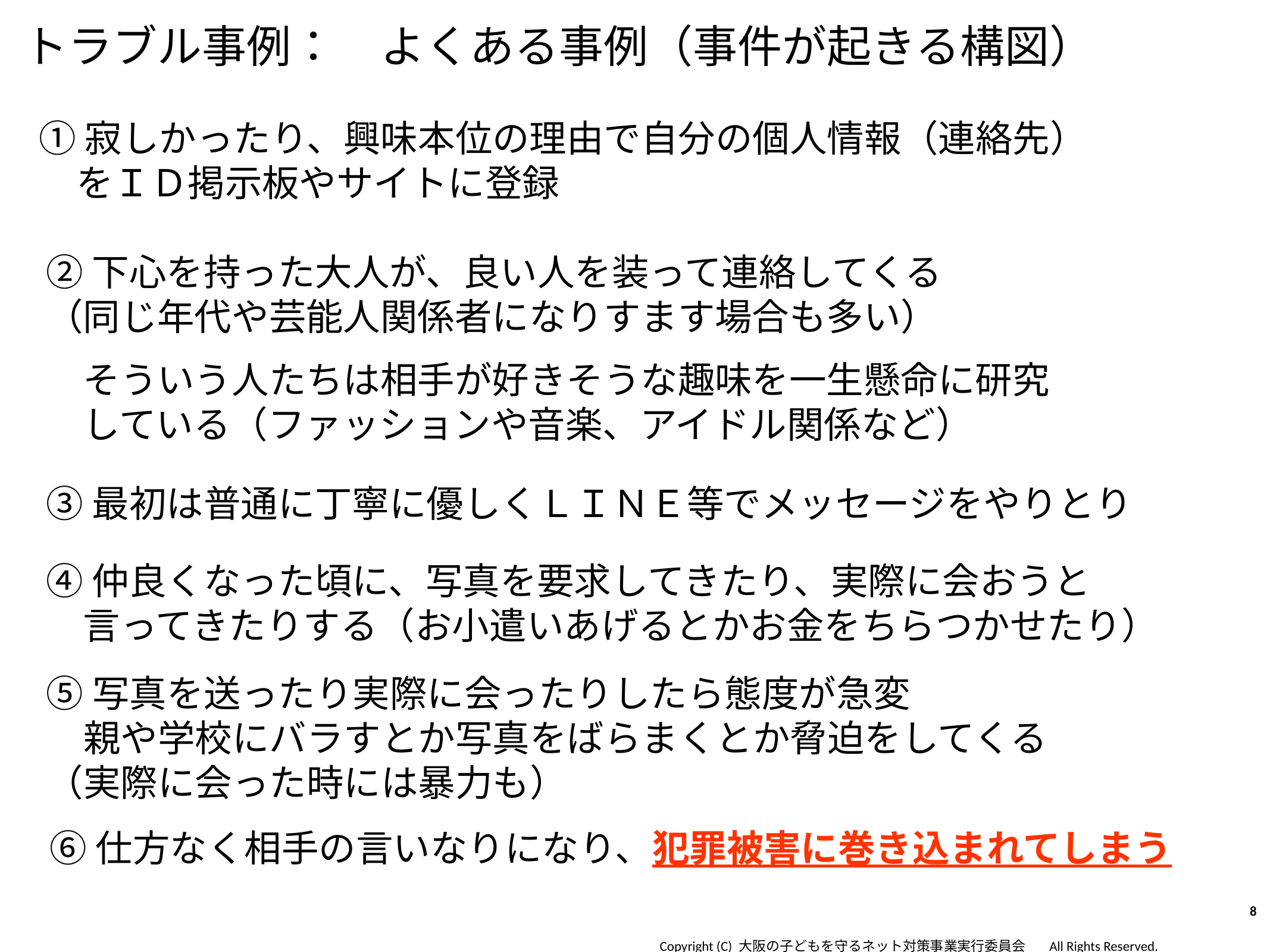

トラブル事例：　よくある事例（事件が起きる構図）
①寂しかったり、興味本位の理由で自分の個人情報（連絡先）
　をＩＤ掲示板やサイトに登録
②下心を持った大人が、良い人を装って連絡してくる
（同じ年代や芸能人関係者になりすます場合も多い）
　そういう人たちは相手が好きそうな趣味を一生懸命に研究
　している（ファッションや音楽、アイドル関係など）
③最初は普通に丁寧に優しくＬＩＮＥ等でメッセージをやりとり
④仲良くなった頃に、写真を要求してきたり、実際に会おうと
　言ってきたりする（お小遣いあげるとかお金をちらつかせたり）
⑤写真を送ったり実際に会ったりしたら態度が急変
　親や学校にバラすとか写真をばらまくとか脅迫をしてくる
（実際に会った時には暴力も）
⑥仕方なく相手の言いなりになり、犯罪被害に巻き込まれてしまう
8